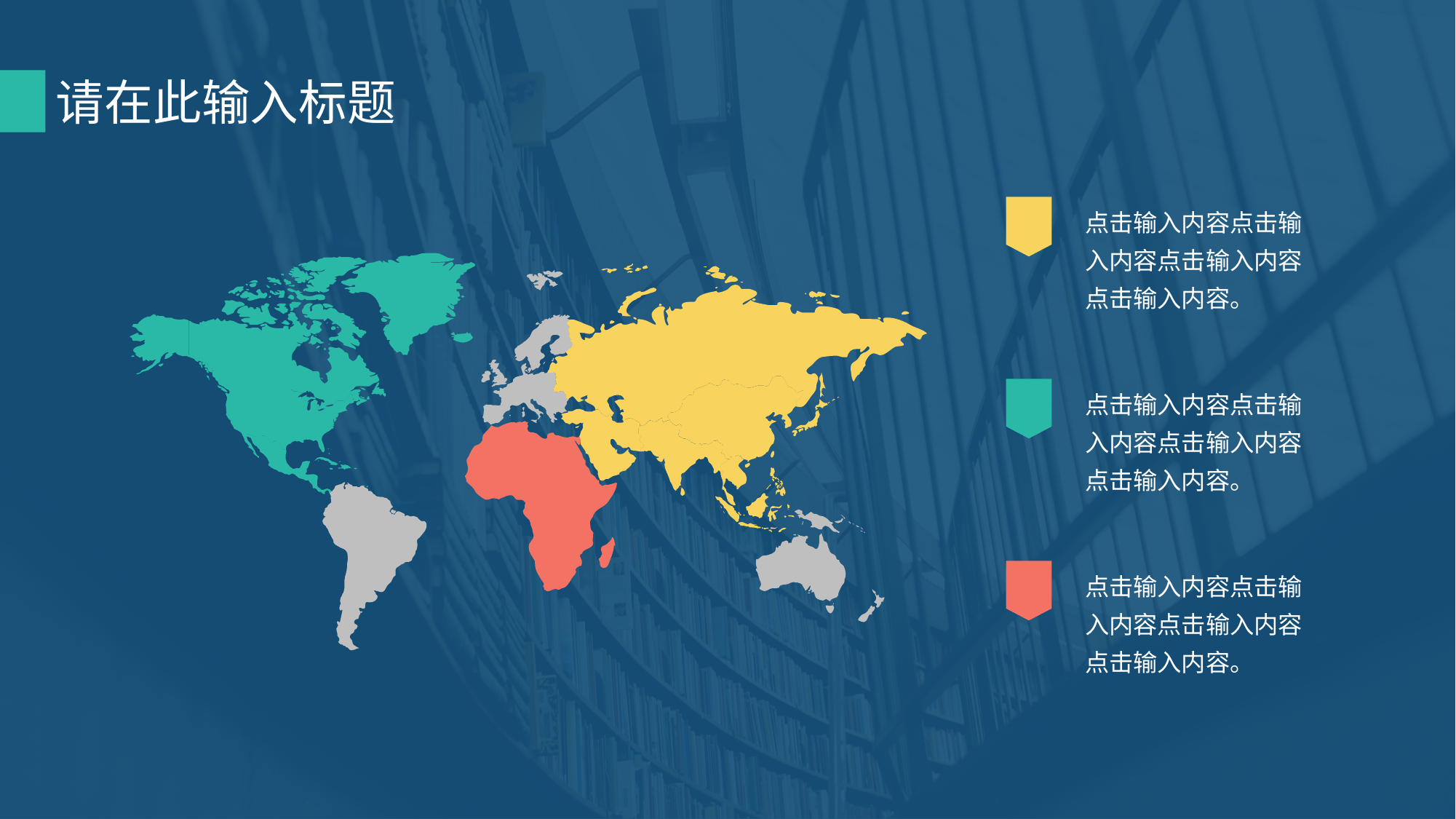

请在此输入标题
点击输入内容点击输入内容点击输入内容点击输入内容。

点击输入内容点击输入内容点击输入内容点击输入内容。

点击输入内容点击输入内容点击输入内容点击输入内容。